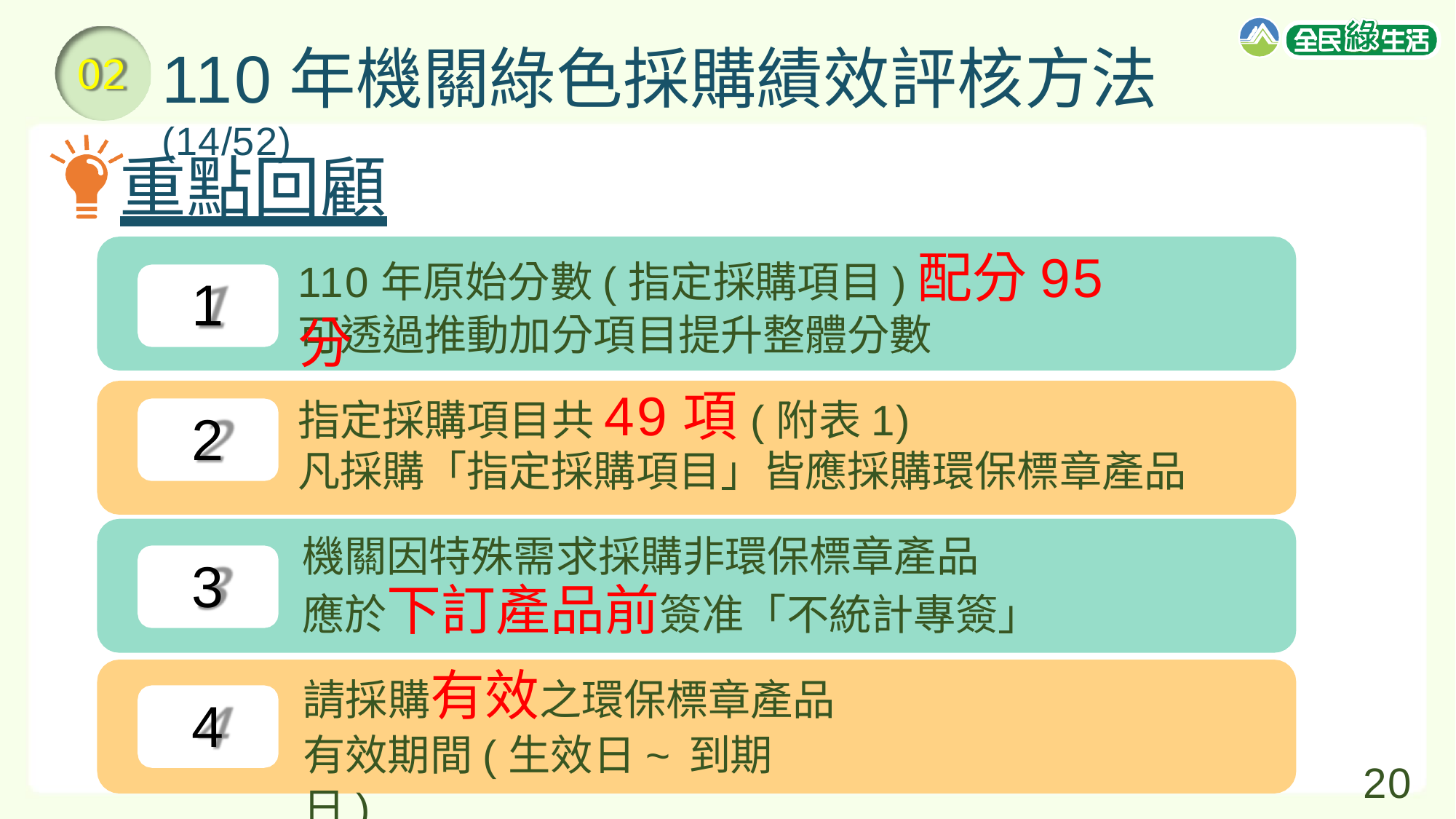

# 110年機關綠色採購績效評核方法(14/52)
02
重點回顧
110年原始分數(指定採購項目)配分95分

1
2
可透過推動加分項目提升整體分數
指定採購項目共49項(附表1)
凡採購「指定採購項目」皆應採購環保標章產品
機關因特殊需求採購非環保標章產品
應於下訂產品前簽准「不統計專簽」
請採購有效之環保標章產品 有效期間(生效日~到期日)

3

4
20